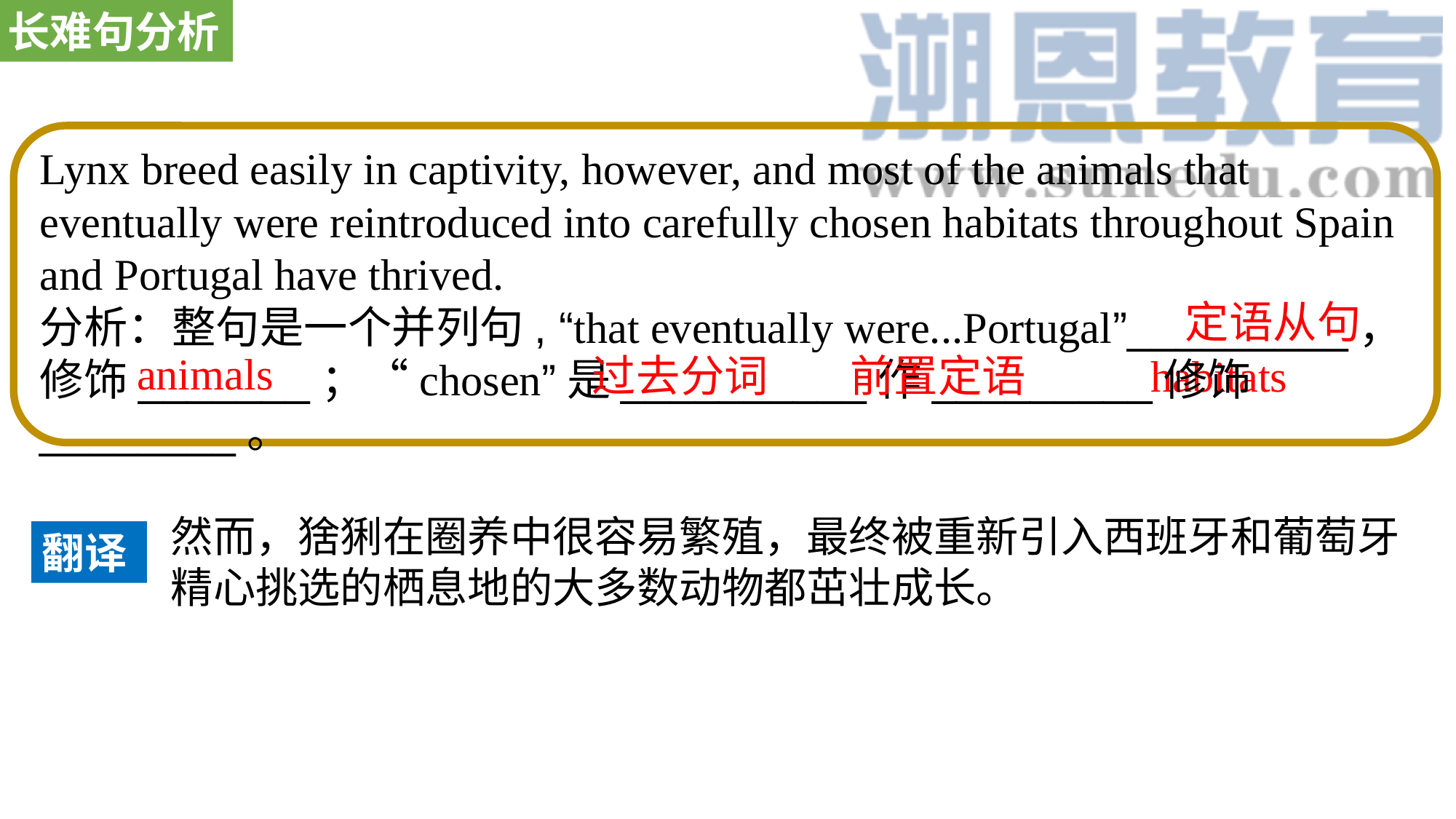

长难句分析

Lynx breed easily in captivity, however, and most of the animals that eventually were reintroduced into carefully chosen habitats throughout Spain and Portugal have thrived.
分析：整句是一个并列句, “that eventually were...Portugal”_________，修饰_______；“chosen”是__________作_________修饰________。
定语从句
animals
过去分词
前置定语
habitats
然而，猞猁在圈养中很容易繁殖，最终被重新引入西班牙和葡萄牙精心挑选的栖息地的大多数动物都茁壮成长。
翻译